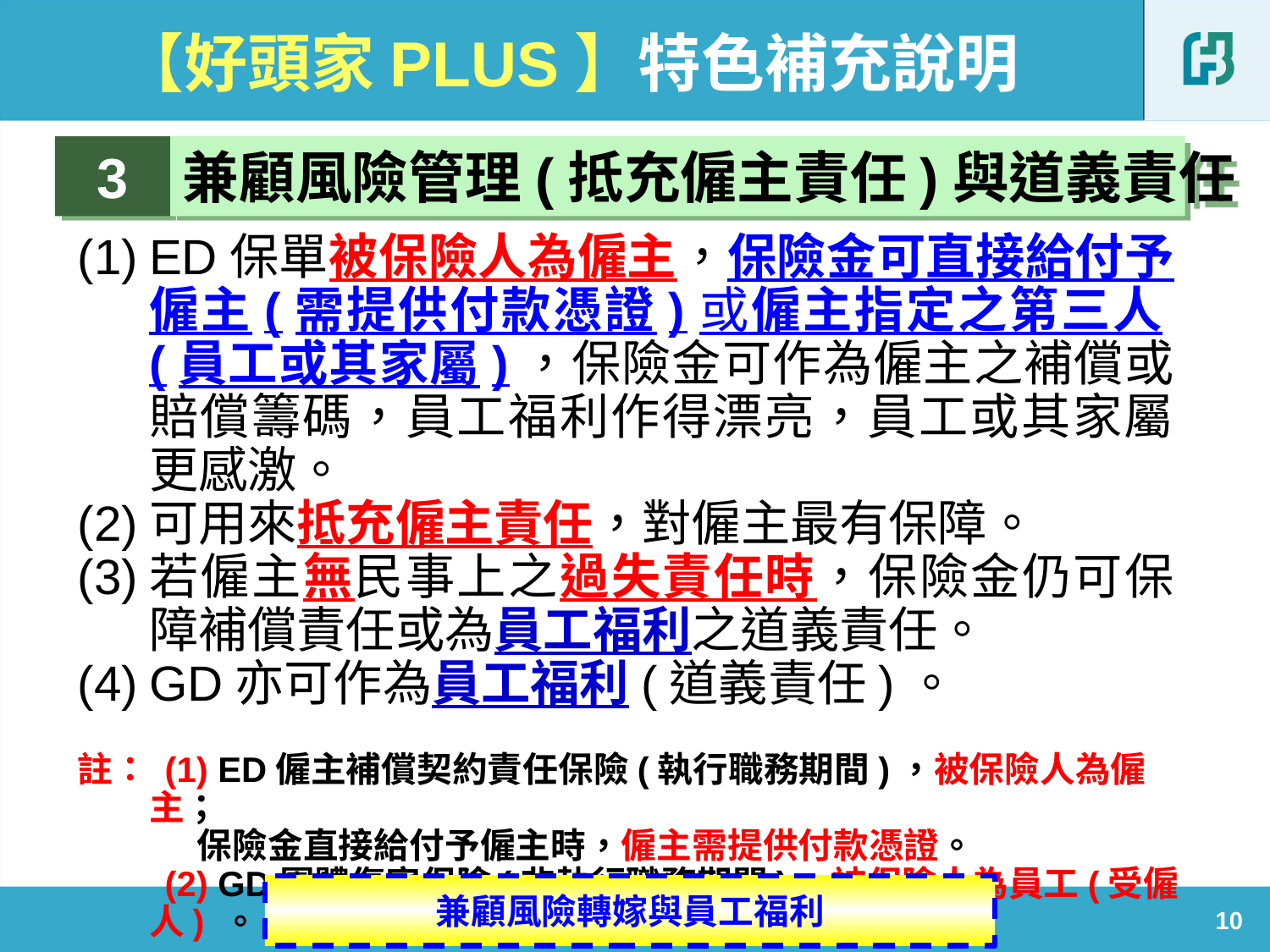

【好頭家PLUS】特色補充說明
3
兼顧風險管理(抵充僱主責任)與道義責任
ED保單被保險人為僱主，保險金可直接給付予僱主(需提供付款憑證)或僱主指定之第三人(員工或其家屬)，保險金可作為僱主之補償或賠償籌碼，員工福利作得漂亮，員工或其家屬更感激。
可用來抵充僱主責任，對僱主最有保障。
若僱主無民事上之過失責任時，保險金仍可保障補償責任或為員工福利之道義責任。
GD亦可作為員工福利(道義責任)。
註： (1) ED僱主補償契約責任保險(執行職務期間)，被保險人為僱主；
      保險金直接給付予僱主時，僱主需提供付款憑證。
　　 (2) GD團體傷害保險(非執行職務期間)，被保險人為員工(受僱人) 。
兼顧風險轉嫁與員工福利
10